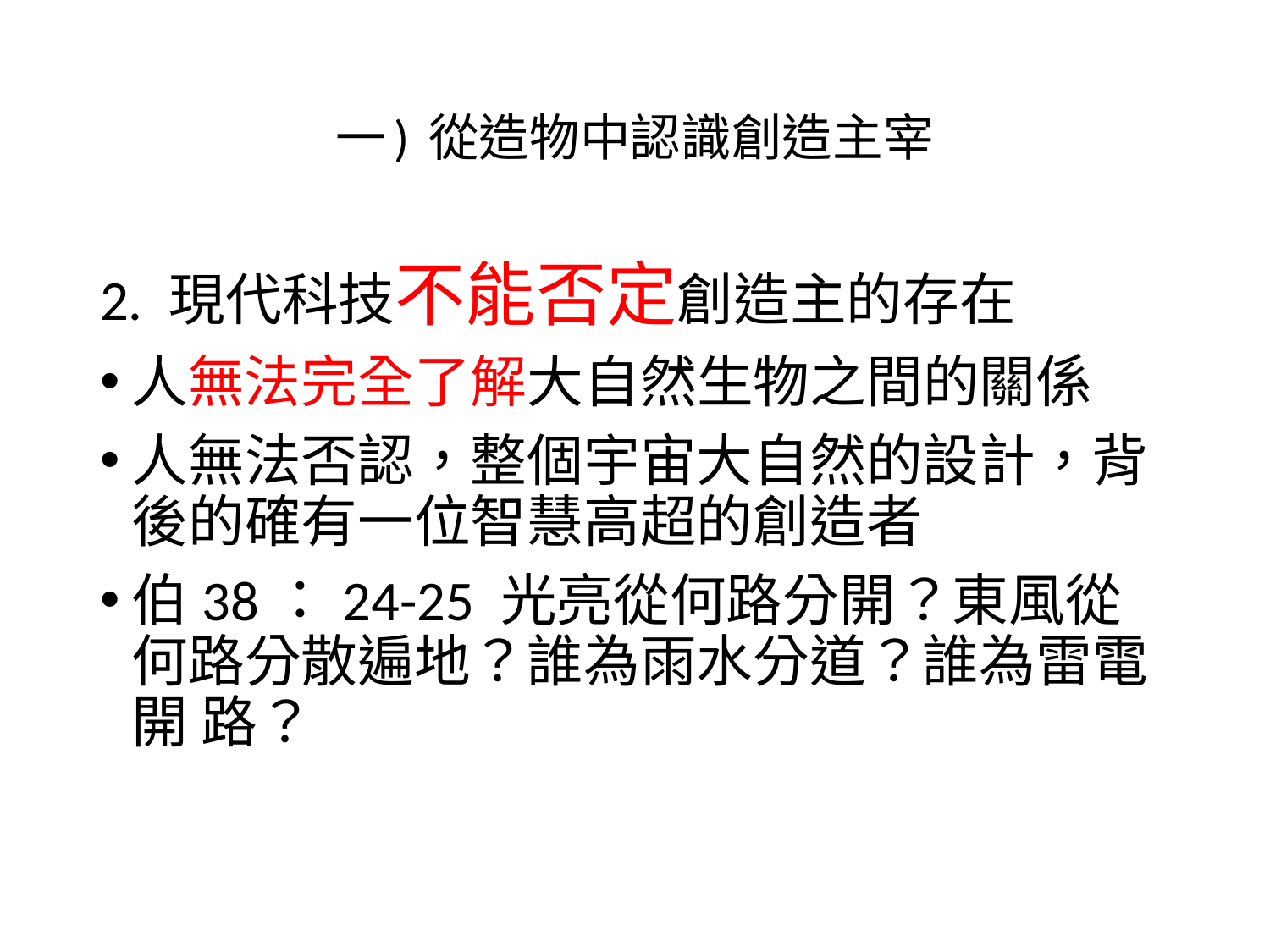

# 一) 從造物中認識創造主宰
2. 現代科技不能否定創造主的存在
人無法完全了解大自然生物之間的關係
人無法否認，整個宇宙大自然的設計，背後的確有一位智慧高超的創造者
伯38：24-25 光亮從何路分開？東風從何路分散遍地？誰為雨水分道？誰為雷電開 路？